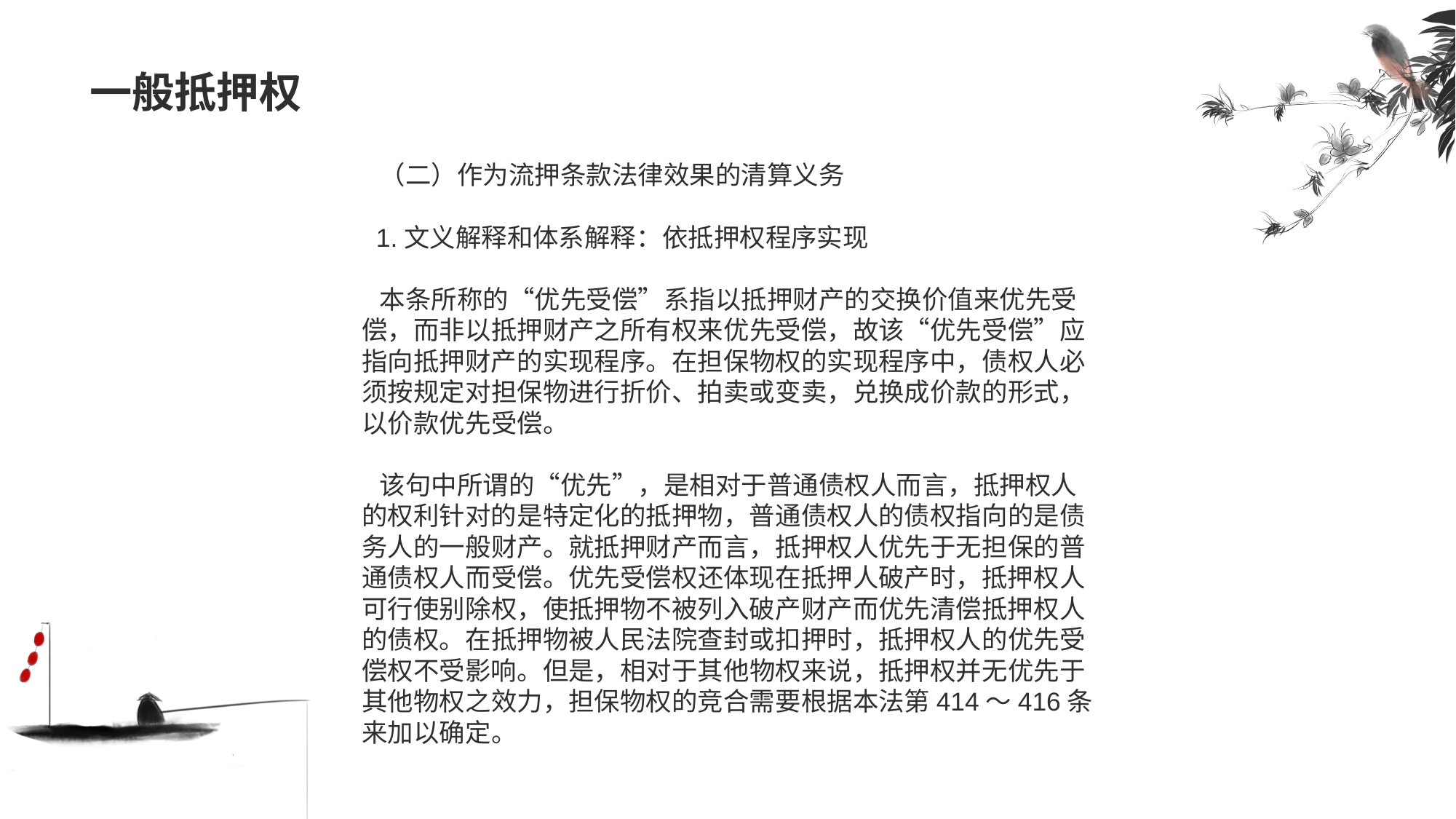

# 一般抵押权

  （二）作为流押条款法律效果的清算义务

  1.文义解释和体系解释：依抵押权程序实现

  本条所称的“优先受偿”系指以抵押财产的交换价值来优先受偿，而非以抵押财产之所有权来优先受偿，故该“优先受偿”应指向抵押财产的实现程序。在担保物权的实现程序中，债权人必须按规定对担保物进行折价、拍卖或变卖，兑换成价款的形式，以价款优先受偿。

  该句中所谓的“优先”，是相对于普通债权人而言，抵押权人的权利针对的是特定化的抵押物，普通债权人的债权指向的是债务人的一般财产。就抵押财产而言，抵押权人优先于无担保的普通债权人而受偿。优先受偿权还体现在抵押人破产时，抵押权人可行使别除权，使抵押物不被列入破产财产而优先清偿抵押权人的债权。在抵押物被人民法院查封或扣押时，抵押权人的优先受偿权不受影响。但是，相对于其他物权来说，抵押权并无优先于其他物权之效力，担保物权的竞合需要根据本法第414～416条来加以确定。

113